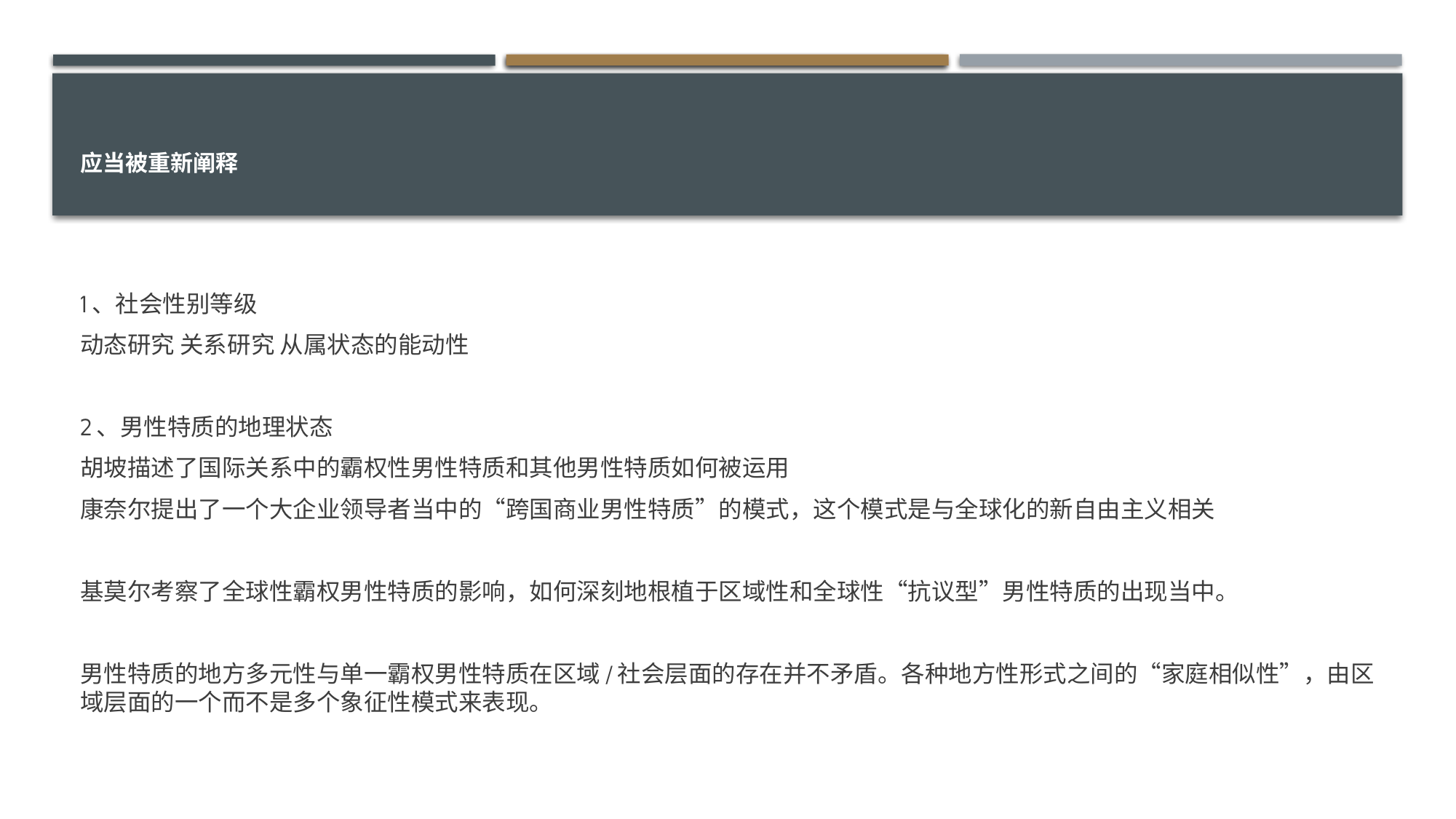

# 应当被重新阐释
1、社会性别等级
动态研究 关系研究 从属状态的能动性

2、男性特质的地理状态
胡坡描述了国际关系中的霸权性男性特质和其他男性特质如何被运用
康奈尔提出了一个大企业领导者当中的“跨国商业男性特质”的模式，这个模式是与全球化的新自由主义相关

基莫尔考察了全球性霸权男性特质的影响，如何深刻地根植于区域性和全球性“抗议型”男性特质的出现当中。

男性特质的地方多元性与单一霸权男性特质在区域/社会层面的存在并不矛盾。各种地方性形式之间的“家庭相似性”，由区域层面的一个而不是多个象征性模式来表现。